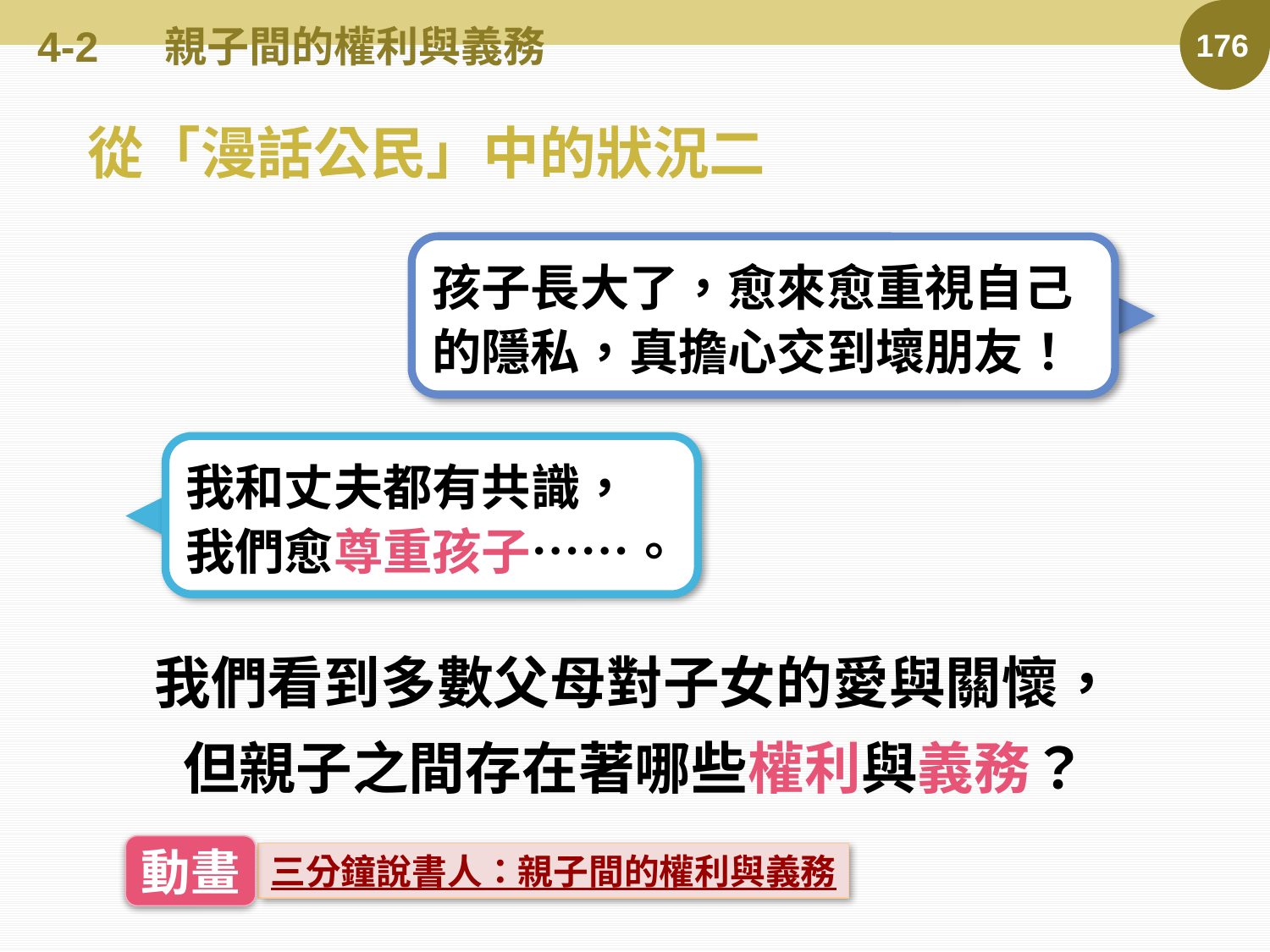

# 4-2	親子間的權利與義務
176
從「漫話公民」中的狀況二

我們看到多數父母對子女的愛與關懷，
但親子之間存在著哪些權利與義務？
孩子長大了，愈來愈重視自己的隱私，真擔心交到壞朋友！

我和丈夫都有共識，我們愈尊重孩子……。

動畫
三分鐘說書人：親子間的權利與義務